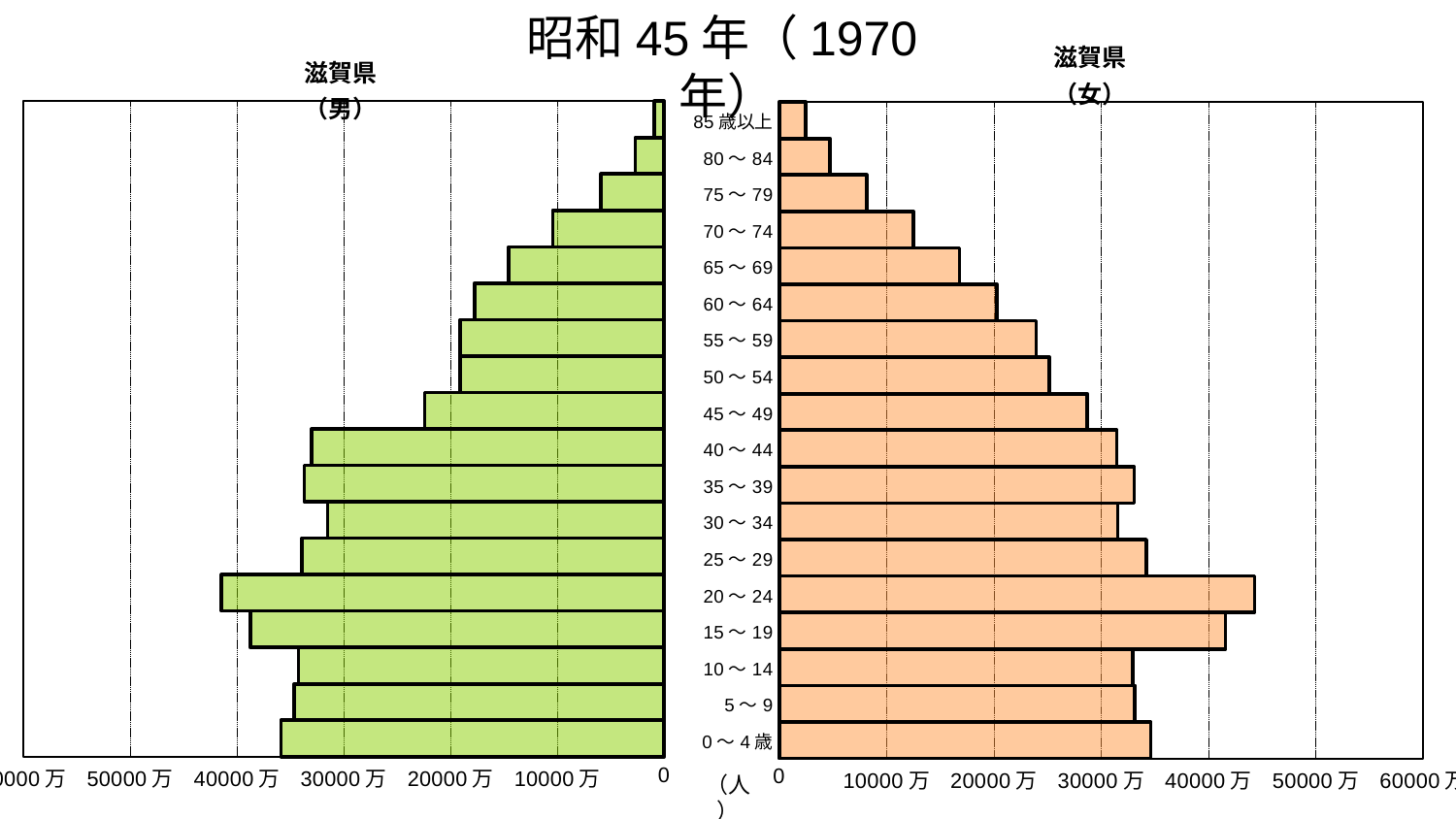

昭和45年（1970年）

### Chart: 滋賀県
（女）

| Category | 滋賀県 |
|---|---|
| 0～4歳 | 34618.0 |
| 5～9 | 33158.0 |
| 10～14 | 32942.0 |
| 15～19 | 41608.0 |
| 20～24 | 44297.0 |
| 25～29 | 34217.0 |
| 30～34 | 31558.0 |
| 35～39 | 33091.0 |
| 40～44 | 31478.0 |
| 45～49 | 28734.0 |
| 50～54 | 25193.0 |
| 55～59 | 23957.0 |
| 60～64 | 20282.0 |
| 65～69 | 16820.0 |
| 70～74 | 12508.0 |
| 75～79 | 8162.0 |
| 80～84 | 4764.0 |
| 85歳以上 | 2496.0 |

### Chart: 滋賀県
（男）

| Category | 滋賀県 |
|---|---|
| 0～4歳 | 35865.0 |
| 5～9 | 34611.0 |
| 10～14 | 34246.0 |
| 15～19 | 38746.0 |
| 20～24 | 41435.0 |
| 25～29 | 33921.0 |
| 30～34 | 31504.0 |
| 35～39 | 33706.0 |
| 40～44 | 32988.0 |
| 45～49 | 22413.0 |
| 50～54 | 19080.0 |
| 55～59 | 19092.0 |
| 60～64 | 17763.0 |
| 65～69 | 14560.0 |
| 70～74 | 10431.0 |
| 75～79 | 5895.0 |
| 80～84 | 2702.0 |
| 85歳以上 | 927.0 |
（人）